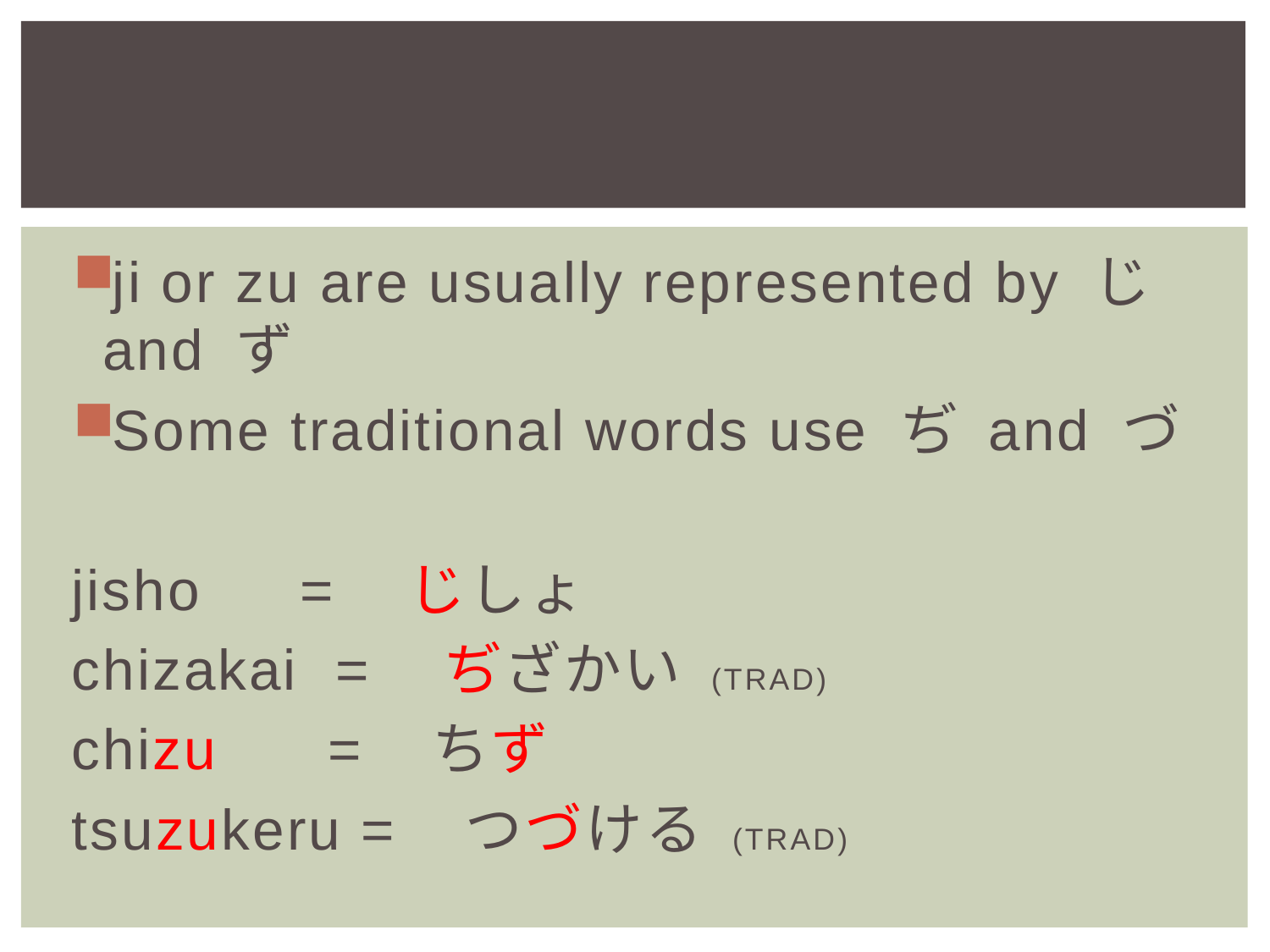

ji or zu are usually represented by じ and ず
Some traditional words use ぢ and づ

	jisho　	=　じしょ
	chizakai  =　ぢざかい (TRAD)
	chizu　	 =   ちず
	tsuzukeru =   つづける (TRAD)